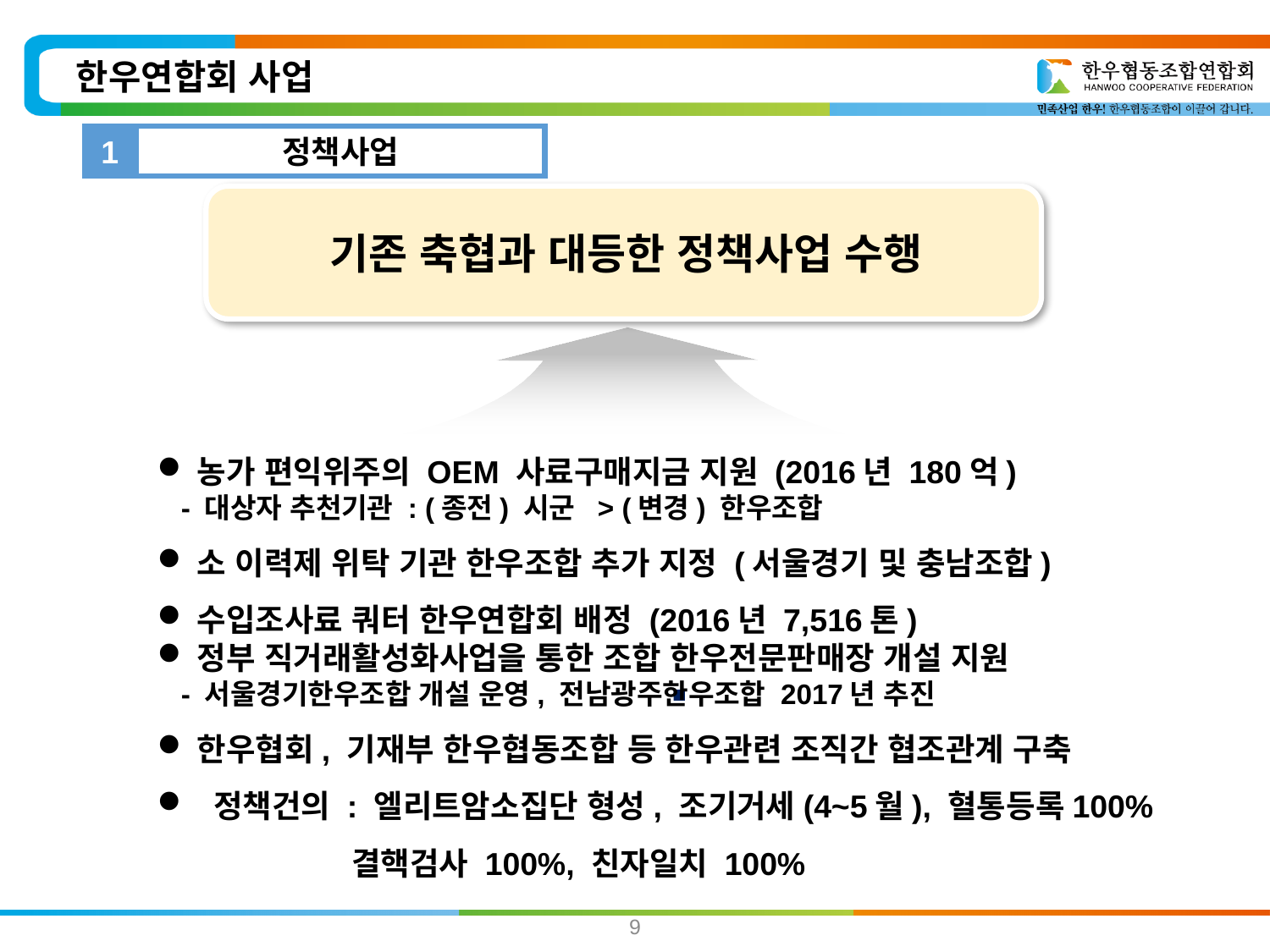

한우연합회 사업
1
정책사업
#

기존 축협과 대등한 정책사업 수행

농가 편익위주의 OEM 사료구매지금 지원 (2016년 180억)
   - 대상자 추천기관 : (종전) 시군  > (변경) 한우조합
소 이력제 위탁 기관 한우조합 추가 지정 (서울경기 및 충남조합)
수입조사료 쿼터 한우연합회 배정 (2016년 7,516톤)
정부 직거래활성화사업을 통한 조합 한우전문판매장 개설 지원
   - 서울경기한우조합 개설 운영, 전남광주한우조합 2017년 추진
한우협회, 기재부 한우협동조합 등 한우관련 조직간 협조관계 구축
 정책건의 : 엘리트암소집단 형성, 조기거세(4~5월), 혈통등록100%
                     결핵검사 100%, 친자일치 100%